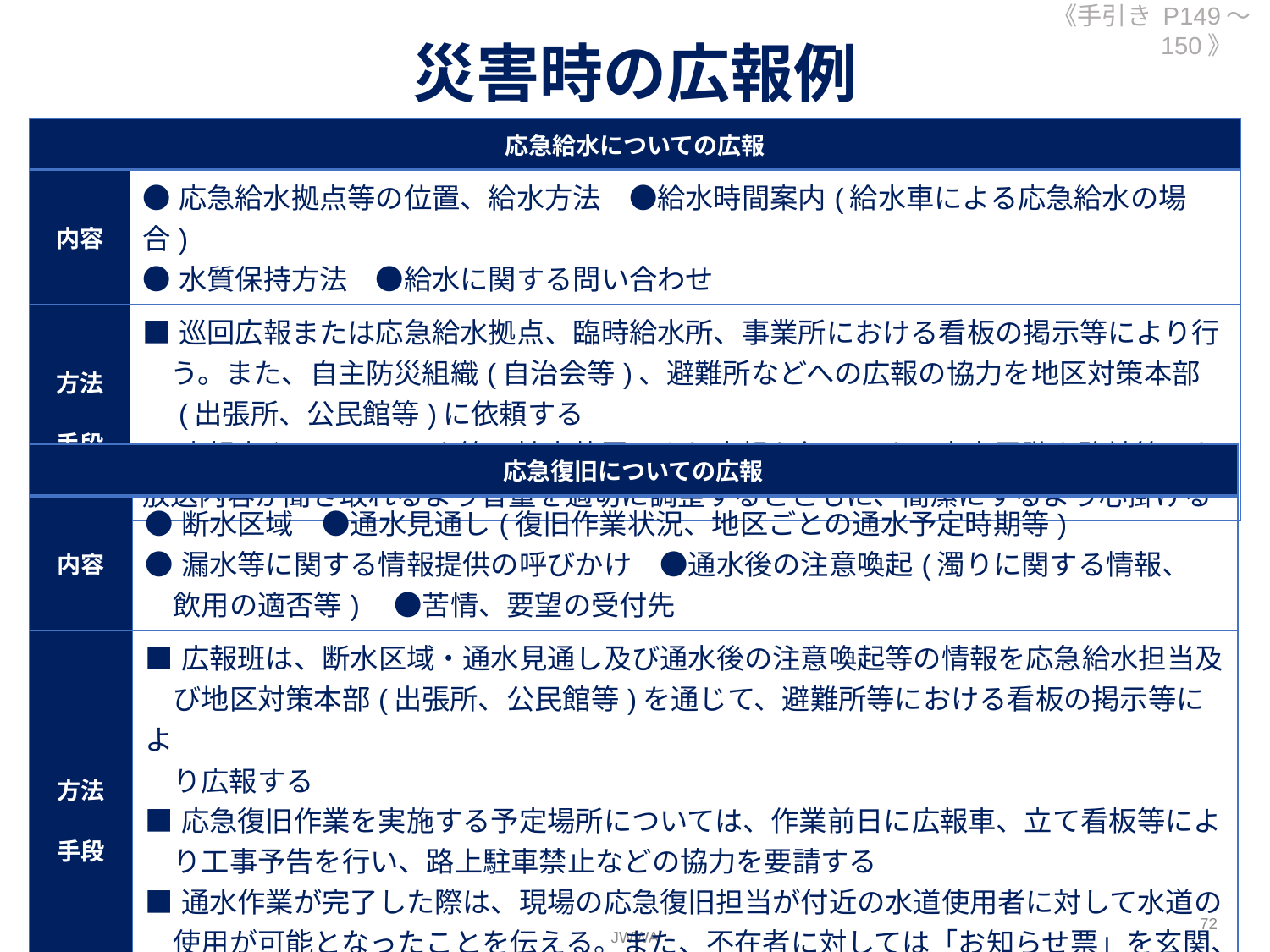

《手引き P149～150》
災害時の広報例
| 応急給水についての広報 |  |
| --- | --- |
| 内容 | ●応急給水拠点等の位置、給水方法　●給水時間案内(給水車による応急給水の場合) ●水質保持方法　●給水に関する問い合わせ |
| 方法 手段 | ■巡回広報または応急給水拠点、臨時給水所、事業所における看板の掲示等により行 　う。また、自主防災組織(自治会等)、避難所などへの広報の協力を地区対策本部 　(出張所、公民館等)に依頼する ■広報車やハンドマイク等の拡声装置により広報を行うときは中高層階や路地等にも放送内容が聞き取れるよう音量を適切に調整するとともに、簡潔にするよう心掛ける |
| 応急復旧についての広報 |  |
| --- | --- |
| 内容 | ●断水区域　●通水見通し(復旧作業状況、地区ごとの通水予定時期等) ●漏水等に関する情報提供の呼びかけ　●通水後の注意喚起(濁りに関する情報、 　飲用の適否等)　●苦情、要望の受付先 |
| 方法 手段 | ■広報班は、断水区域・通水見通し及び通水後の注意喚起等の情報を応急給水担当及 　び地区対策本部(出張所、公民館等)を通じて、避難所等における看板の掲示等によ 　り広報する ■応急復旧作業を実施する予定場所については、作業前日に広報車、立て看板等によ 　り工事予告を行い、路上駐車禁止などの協力を要請する ■通水作業が完了した際は、現場の応急復旧担当が付近の水道使用者に対して水道の 　使用が可能となったことを伝える。また、不在者に対しては「お知らせ票」を玄関、 　門扉等の見えやすい場所に掲示して通水が可能となったことを連絡する |
72
JWWA